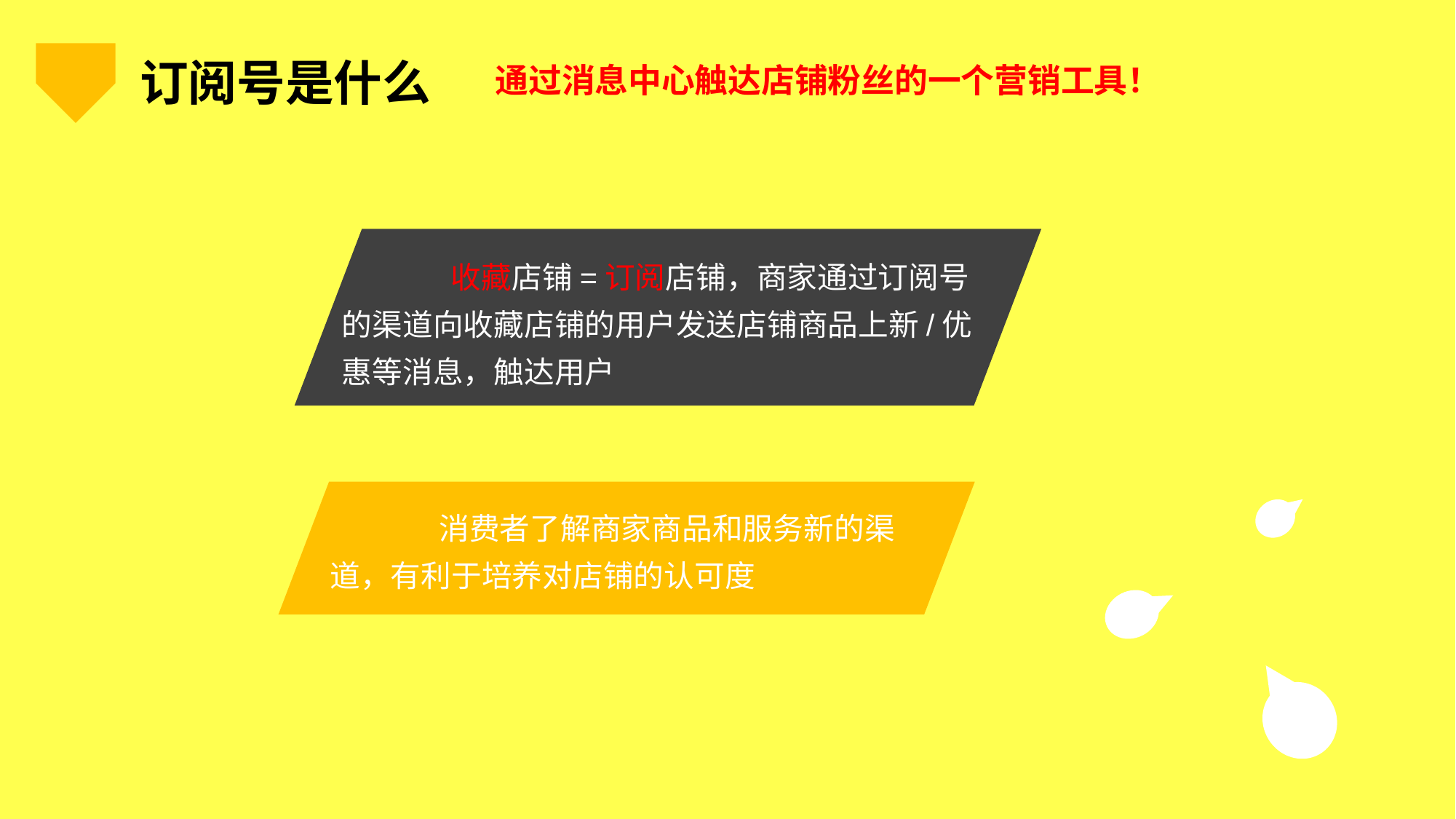

订阅号是什么

通过消息中心触达店铺粉丝的一个营销工具！

	收藏店铺=订阅店铺，商家通过订阅号的渠道向收藏店铺的用户发送店铺商品上新/优惠等消息，触达用户

	消费者了解商家商品和服务新的渠道，有利于培养对店铺的认可度